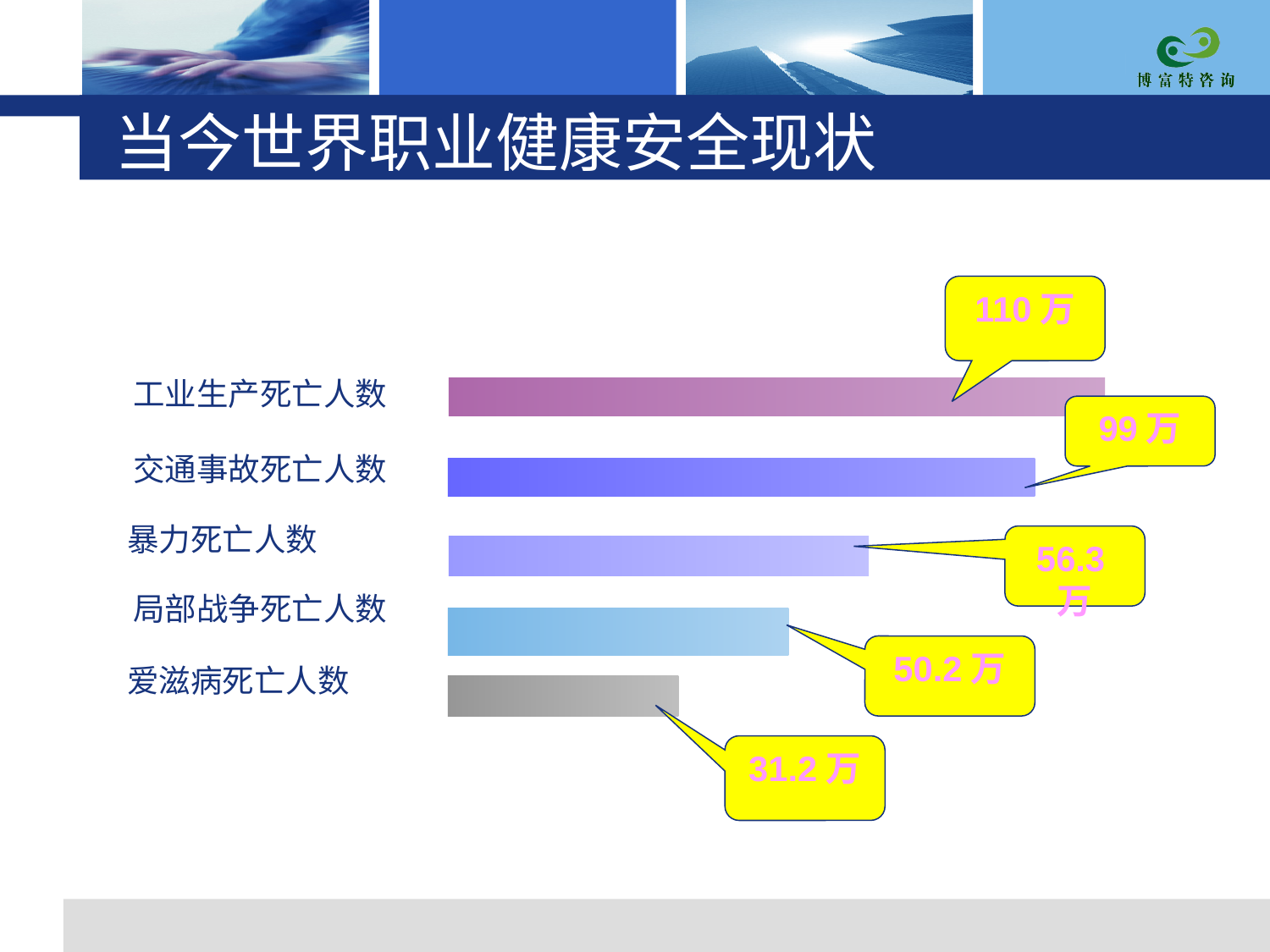

# 当今世界职业健康安全现状
110万
工业生产死亡人数
交通事故死亡人数
暴力死亡人数
局部战争死亡人数
爱滋病死亡人数

99万

56.3万

50.2万

31.2万